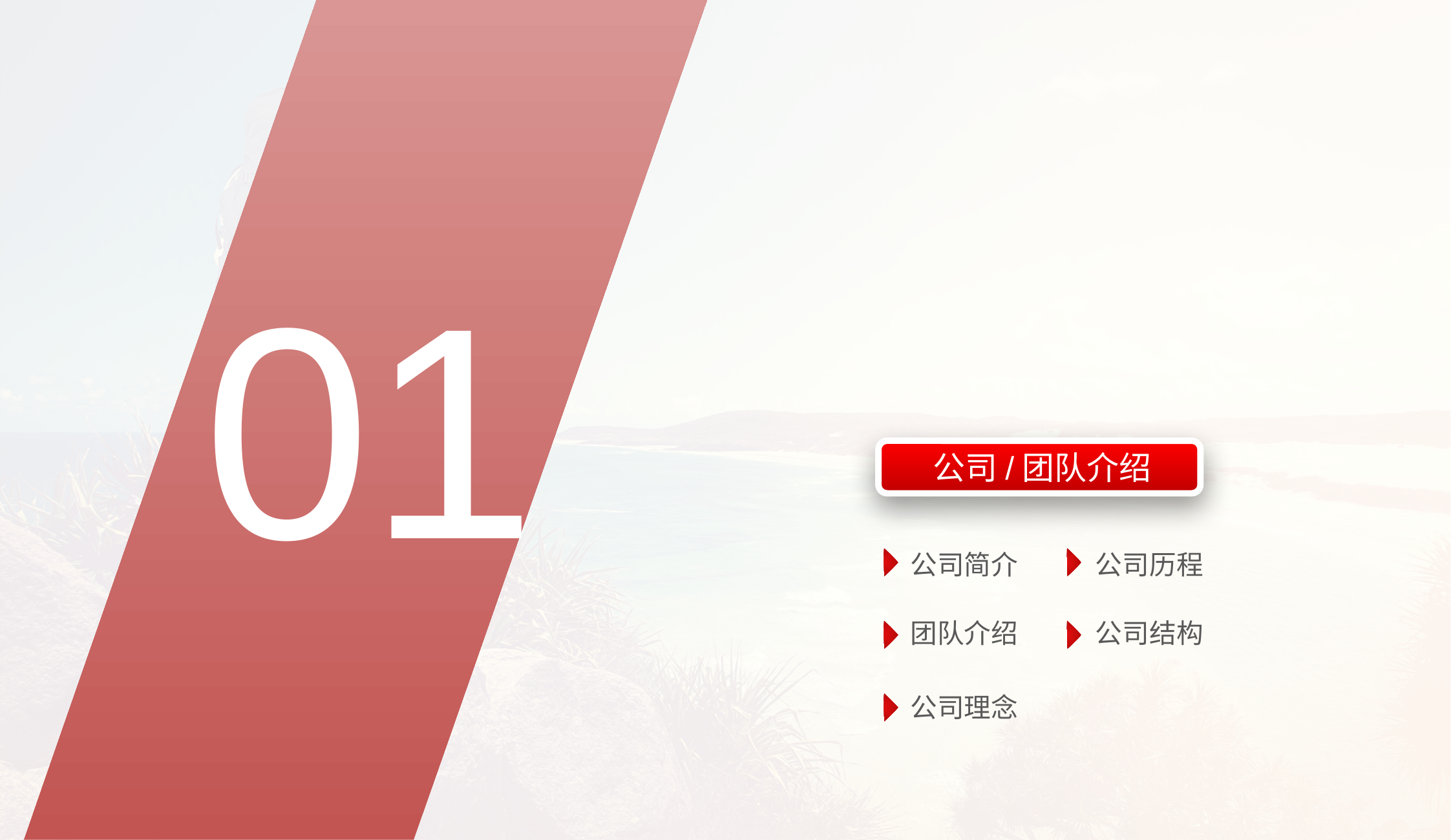

01

公司/团队介绍
公司简介

公司历程

团队介绍

公司结构

公司理念